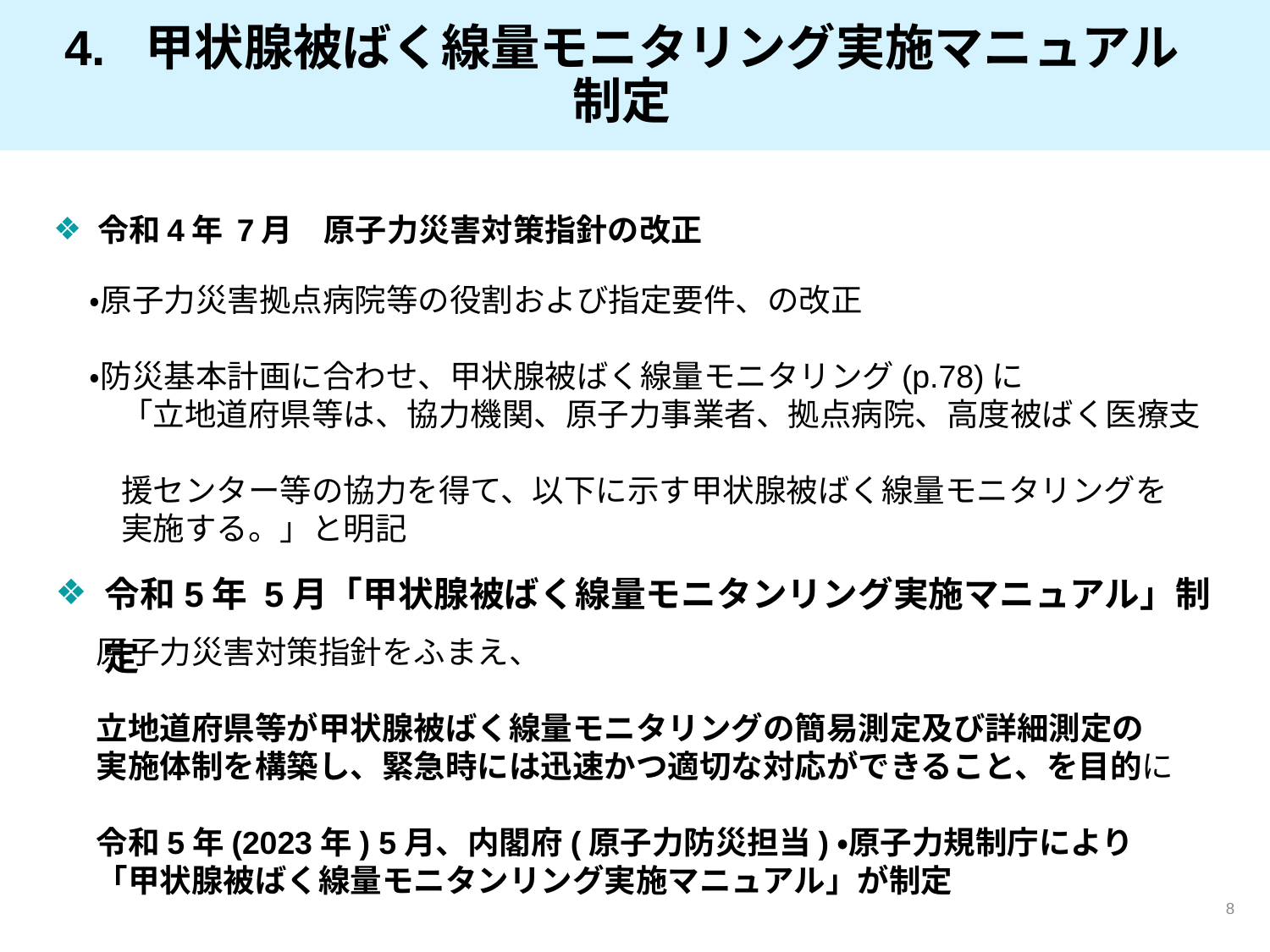

# 4.  甲状腺被ばく線量モニタリング実施マニュアル 制定
令和4年 7月　原子力災害対策指針の改正
・原子力災害拠点病院等の役割および指定要件、の改正

・防災基本計画に合わせ、甲状腺被ばく線量モニタリング(p.78)に
　「立地道府県等は、協力機関、原子力事業者、拠点病院、高度被ばく医療支
　援センター等の協力を得て、以下に示す甲状腺被ばく線量モニタリングを
　実施する。」と明記
令和5年 5月「甲状腺被ばく線量モニタンリング実施マニュアル」制定
原子力災害対策指針をふまえ、

立地道府県等が甲状腺被ばく線量モニタリングの簡易測定及び詳細測定の
実施体制を構築し、緊急時には迅速かつ適切な対応ができること、を目的に

令和5年(2023年) 5月、内閣府(原子力防災担当)・原子力規制庁により
「甲状腺被ばく線量モニタンリング実施マニュアル」が制定
8